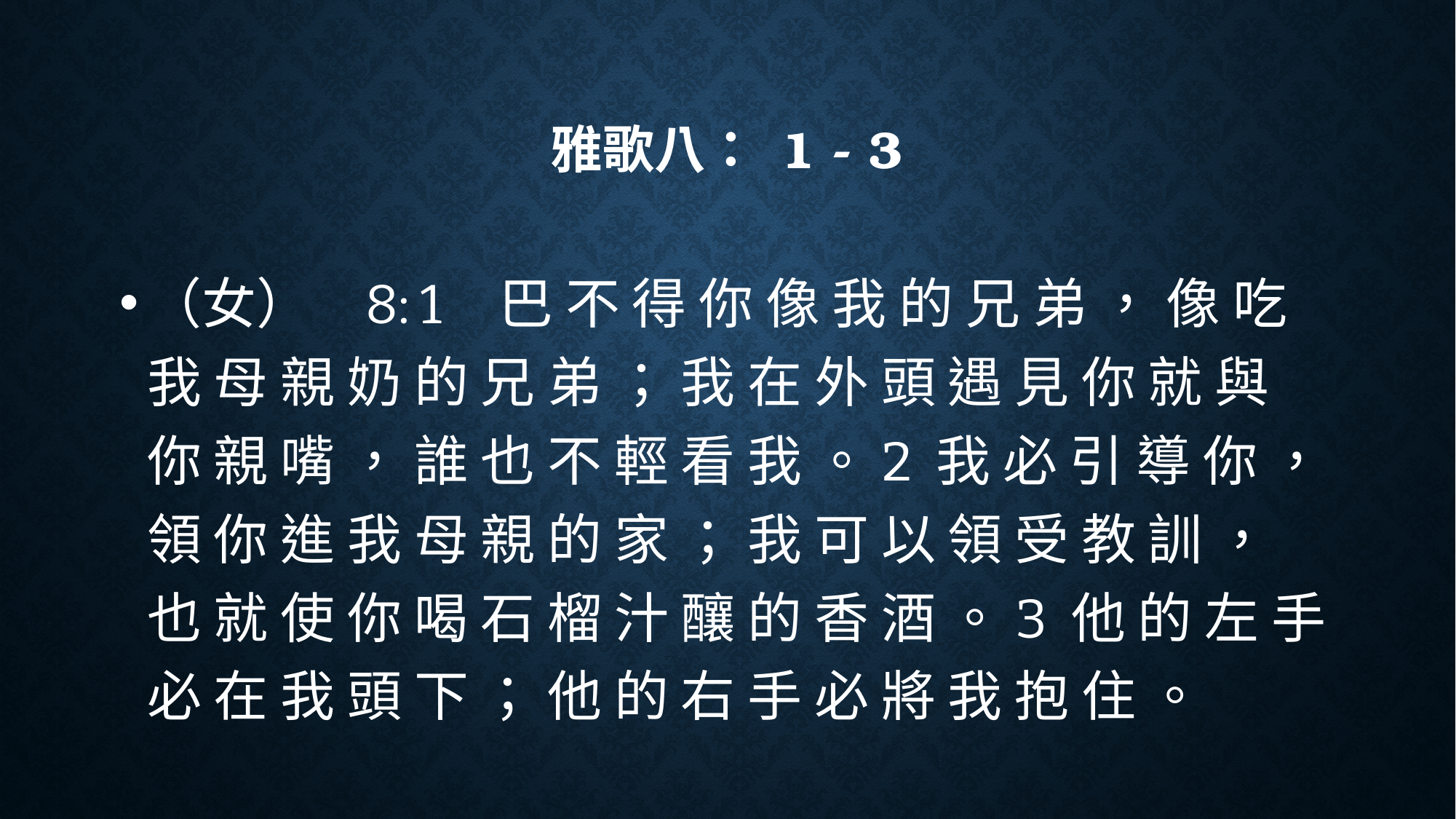

# 雅歌八： 1 - 3
（女）	8: 1	 巴 不 得 你 像 我 的 兄 弟 ， 像 吃 我 母 親 奶 的 兄 弟 ； 我 在 外 頭 遇 見 你 就 與 你 親 嘴 ， 誰 也 不 輕 看 我 。2 我 必 引 導 你 ， 領 你 進 我 母 親 的 家 ； 我 可 以 領 受 教 訓 ， 也 就 使 你 喝 石 榴 汁 釀 的 香 酒 。3 他 的 左 手 必 在 我 頭 下 ； 他 的 右 手 必 將 我 抱 住 。